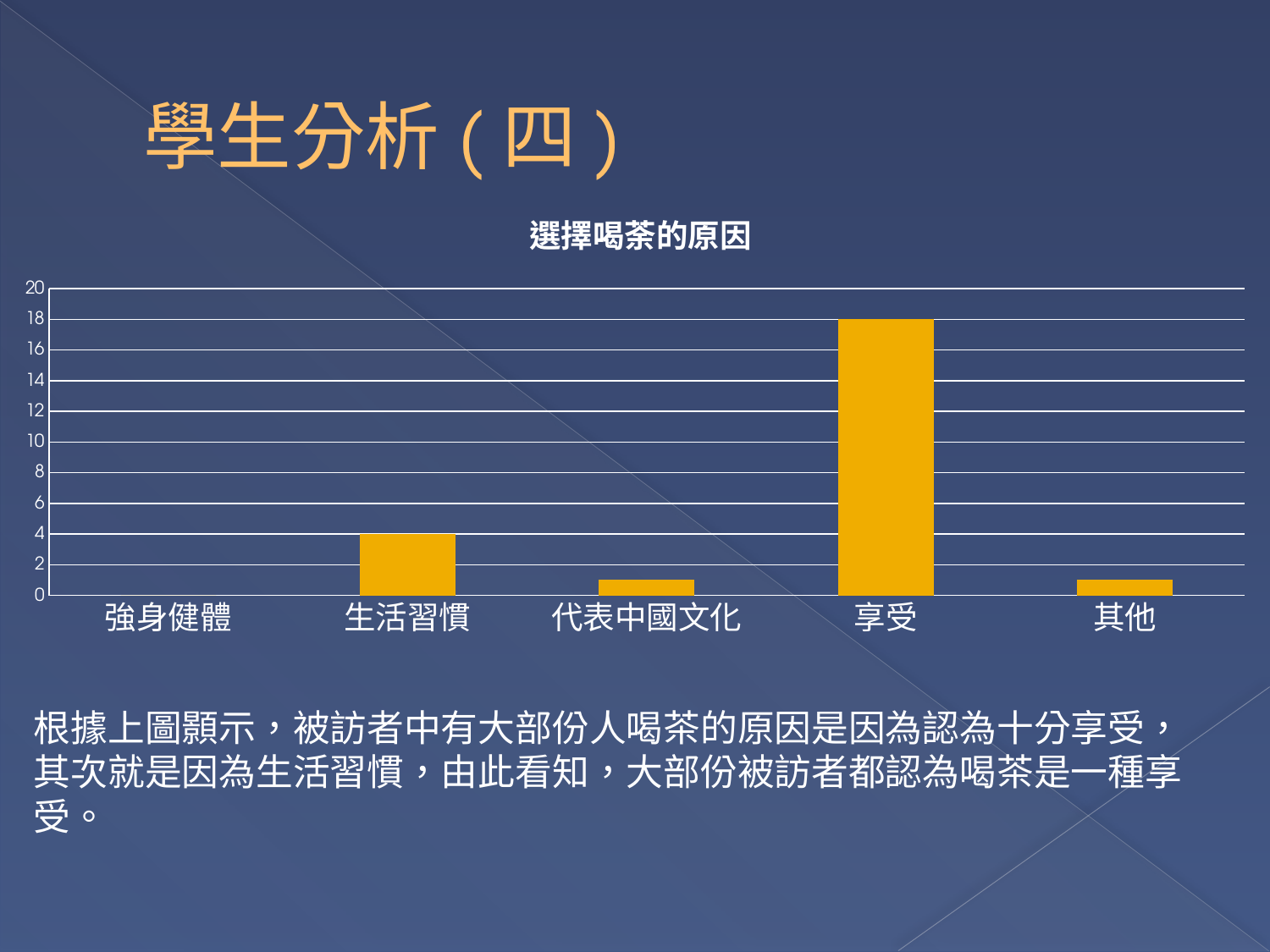

# 學生分析(四)

### Chart: 選擇喝荼的原因

| Category |  |
|---|---|
| 強身健體 | 0.0 |
| 生活習慣 | 4.0 |
| 代表中國文化 | 1.0 |
| 享受 | 18.0 |
| 其他 | 1.0 |
根據上圖顥示，被訪者中有大部份人喝茶的原因是因為認為十分享受，其次就是因為生活習慣，由此看知，大部份被訪者都認為喝茶是一種享受。